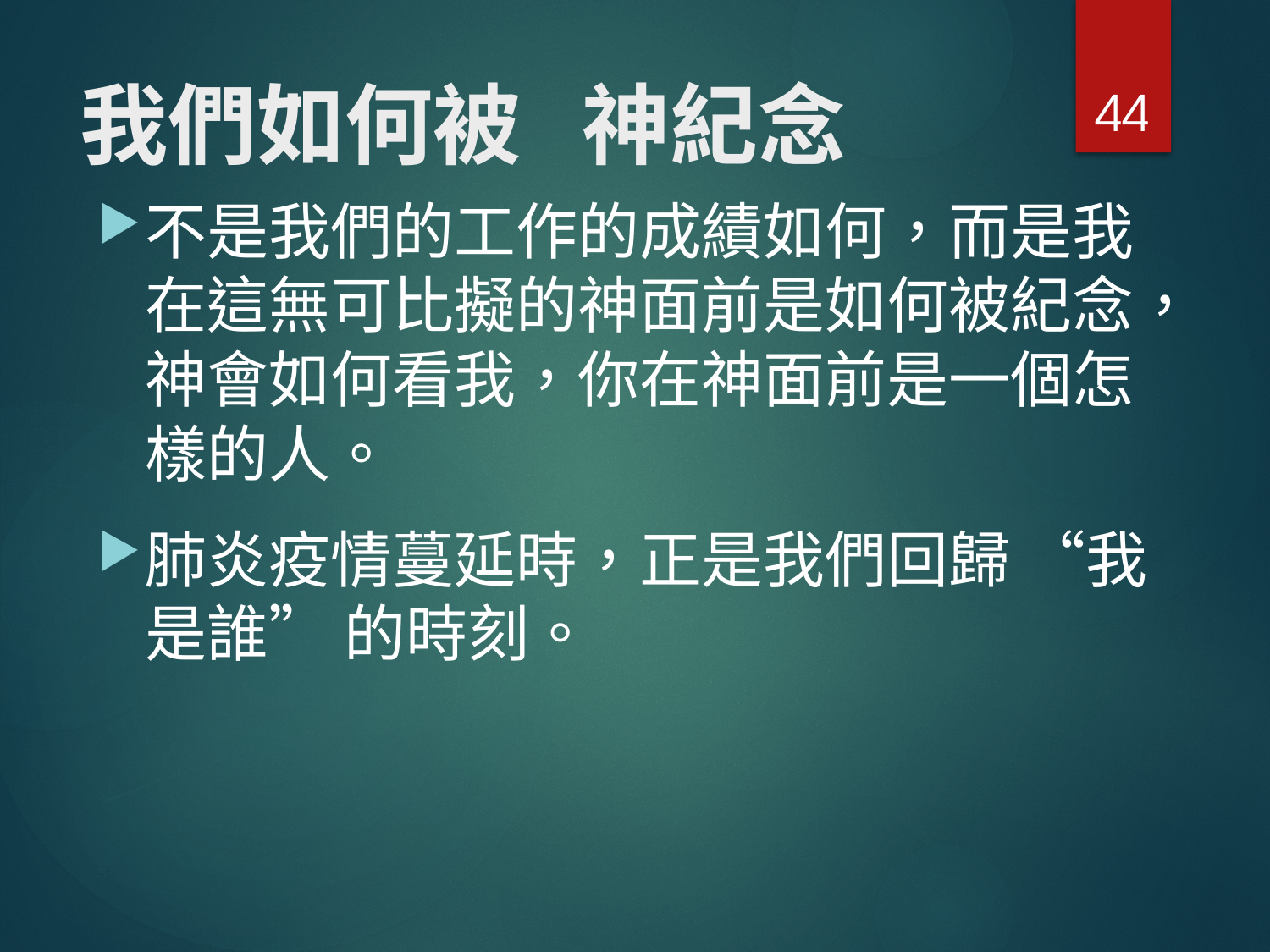

44
# 我們如何被   神紀念
不是我們的工作的成績如何，而是我在這無可比擬的神面前是如何被紀念，神會如何看我，你在神面前是一個怎樣的人。
肺炎疫情蔓延時，正是我們回歸 “我是誰” 的時刻。